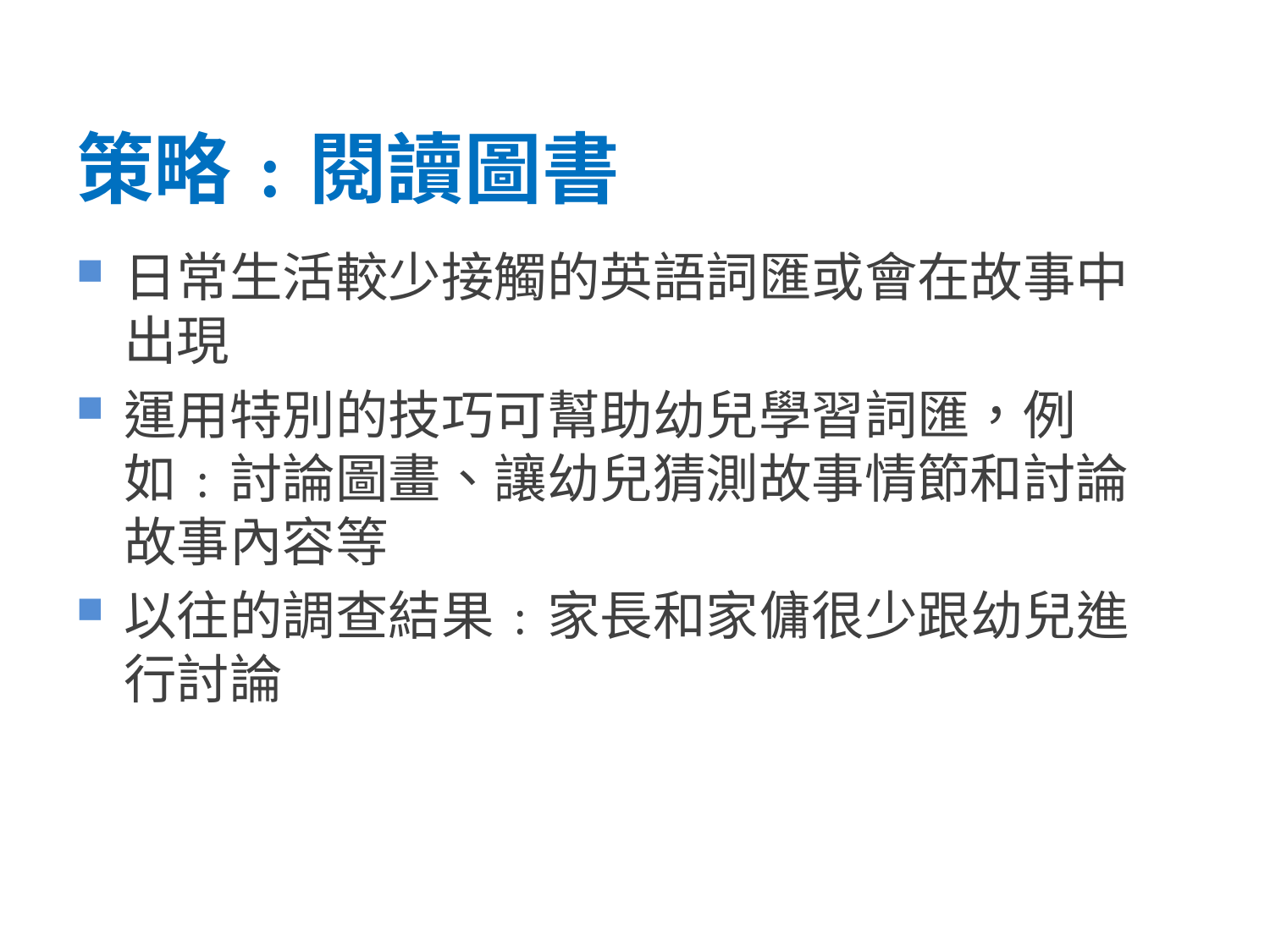

# 策略﹕閱讀圖書
日常生活較少接觸的英語詞匯或會在故事中出現
運用特別的技巧可幫助幼兒學習詞匯，例如﹕討論圖畫、讓幼兒猜測故事情節和討論故事內容等
以往的調查結果﹕家長和家傭很少跟幼兒進行討論